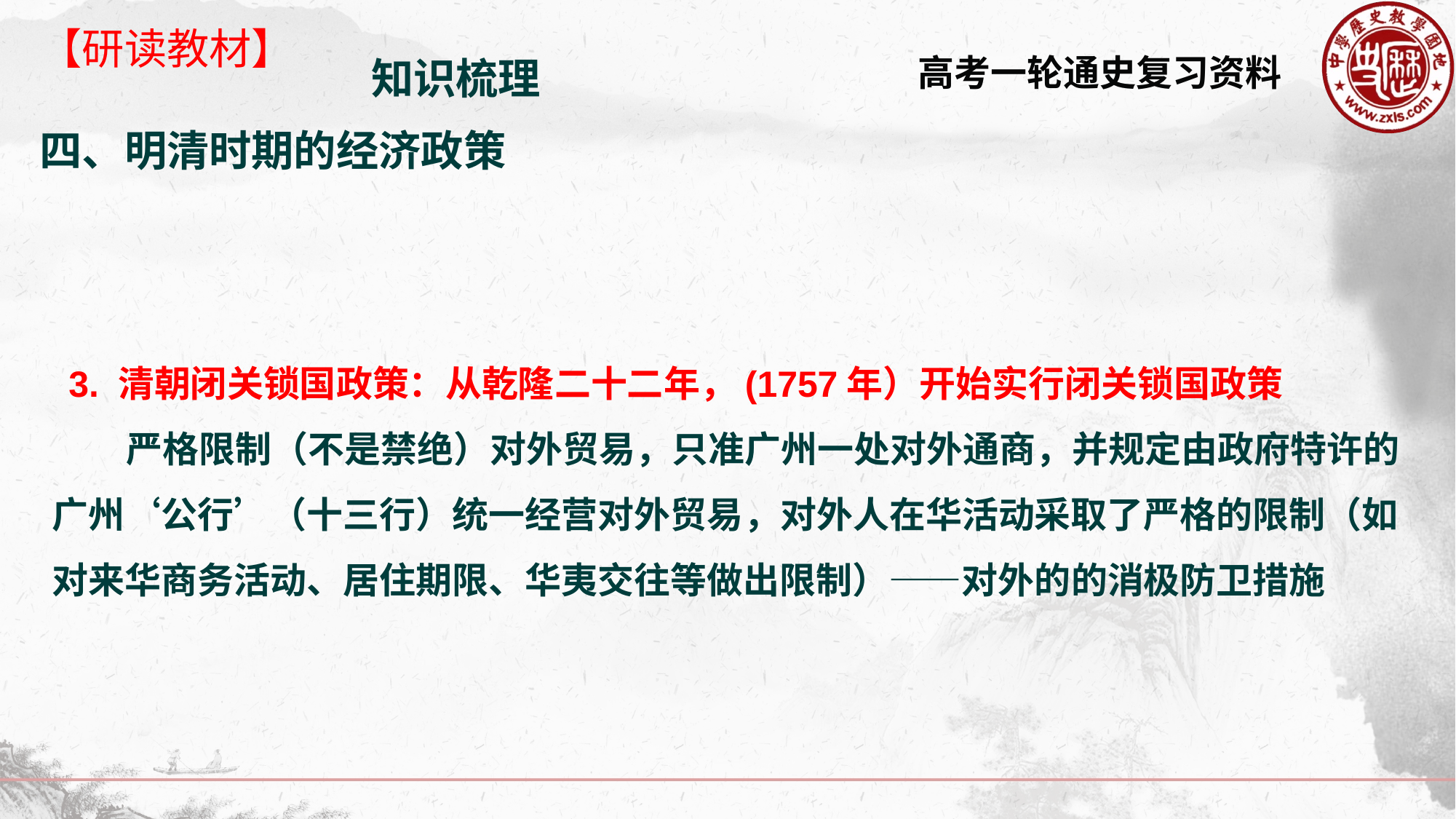

【研读教材】
知识梳理
四、明清时期的经济政策
  3. 清朝闭关锁国政策：从乾隆二十二年，(1757年）开始实行闭关锁国政策
        严格限制（不是禁绝）对外贸易，只准广州一处对外通商，并规定由政府特许的广州‘公行’（十三行）统一经营对外贸易，对外人在华活动采取了严格的限制（如对来华商务活动、居住期限、华夷交往等做出限制）——对外的的消极防卫措施